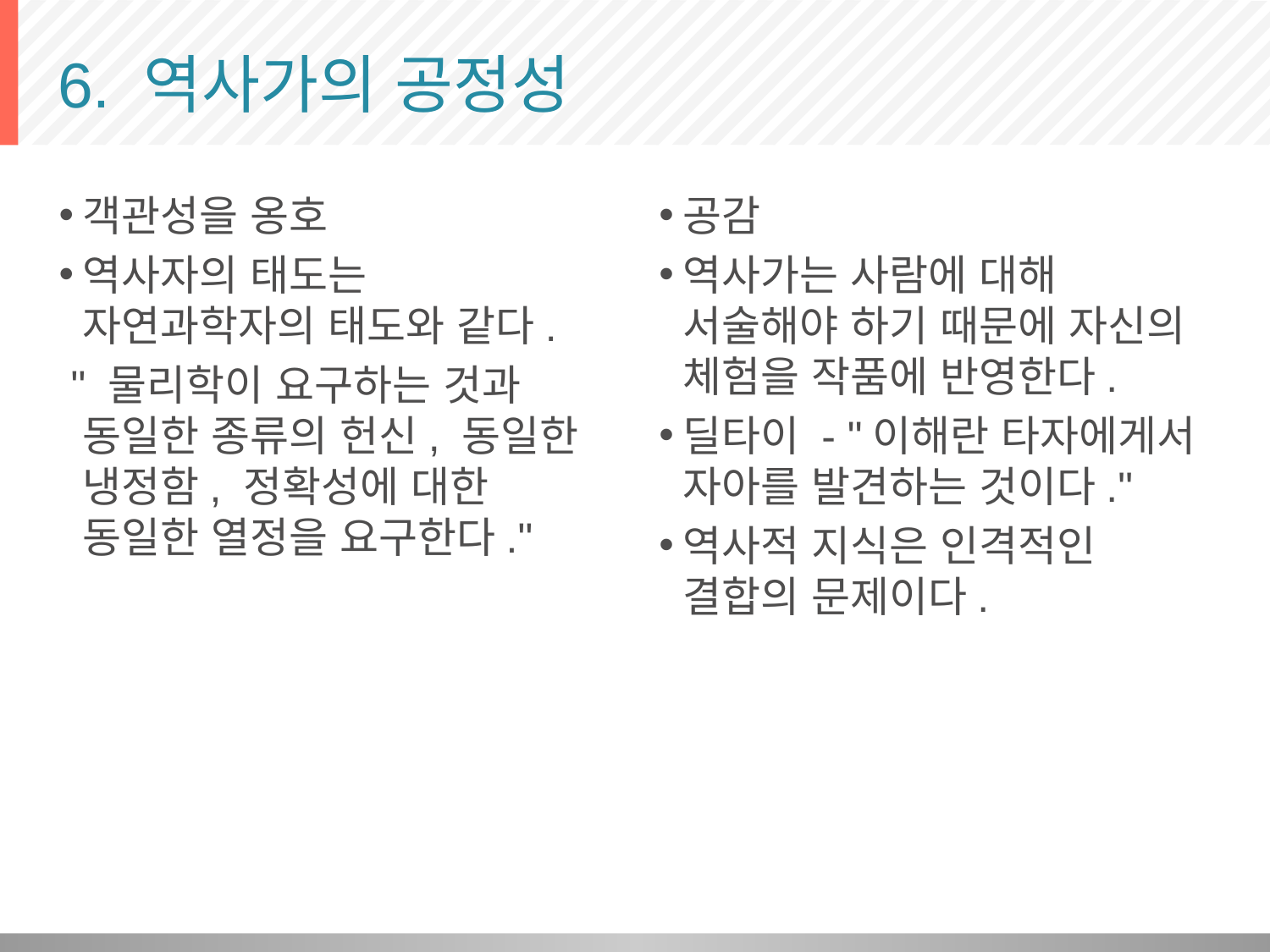

# 6. 역사가의 공정성
객관성을 옹호
역사자의 태도는 자연과학자의 태도와 같다.
 " 물리학이 요구하는 것과 동일한 종류의 헌신, 동일한 냉정함, 정확성에 대한 동일한 열정을 요구한다."
공감
역사가는 사람에 대해 서술해야 하기 때문에 자신의 체험을 작품에 반영한다.
딜타이 - "이해란 타자에게서 자아를 발견하는 것이다."
역사적 지식은 인격적인 결합의 문제이다.